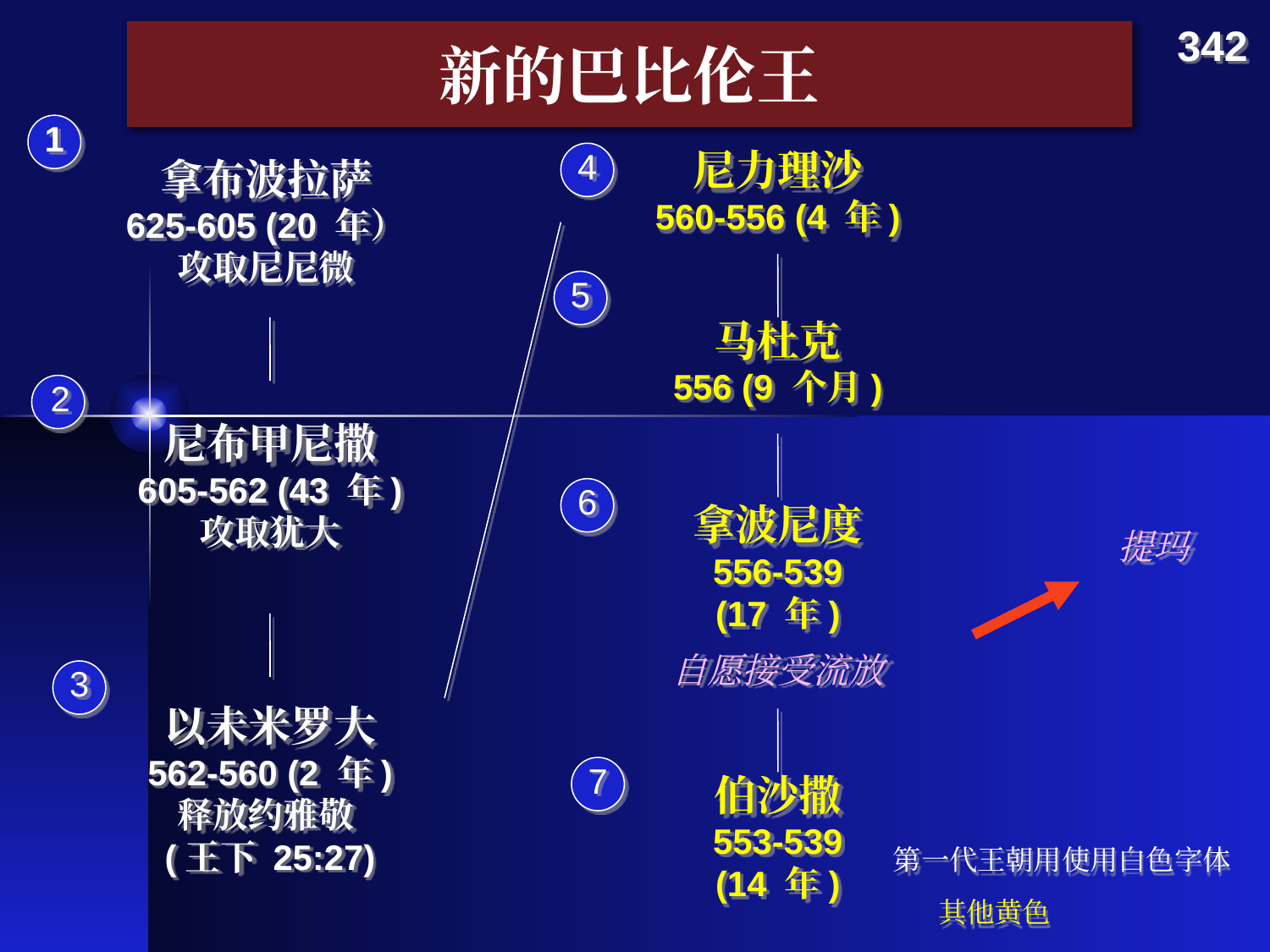

342
# 新的巴比伦王
1

尼力理沙
560-556 (4 年)
4

拿布波拉萨
625-605 (20 年）
攻取尼尼微

5

马杜克
556 (9 个月)

2

尼布甲尼撒
605-562 (43 年)
攻取犹大

6

拿波尼度
556-539
(17 年)
提玛

自愿接受流放
3

以未米罗大
562-560 (2 年)
释放约雅敬
(王下 25:27)

7

伯沙撒
553-539
(14 年)
第一代王朝用使用白色字体
其他黄色